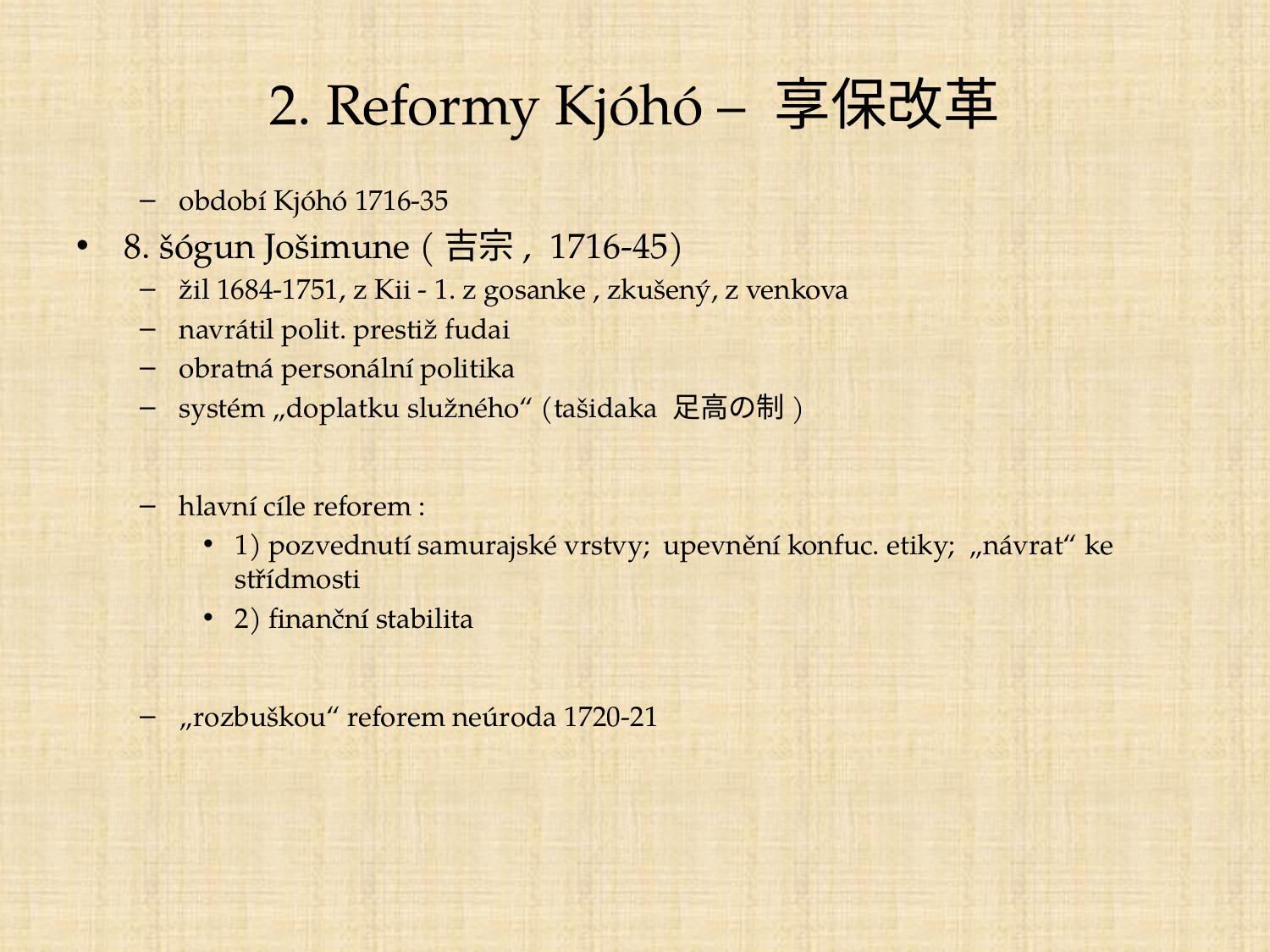

# 2. Reformy Kjóhó – 享保改革
období Kjóhó 1716-35
8. šógun Jošimune (吉宗,  1716-45)
žil 1684-1751, z Kii - 1. z gosanke , zkušený, z venkova
navrátil polit. prestiž fudai
obratná personální politika
systém „doplatku služného“ (tašidaka 足高の制)

hlavní cíle reforem :
1) pozvednutí samurajské vrstvy;  upevnění konfuc. etiky;  „návrat“ ke střídmosti
2) finanční stabilita

„rozbuškou“ reforem neúroda 1720-21